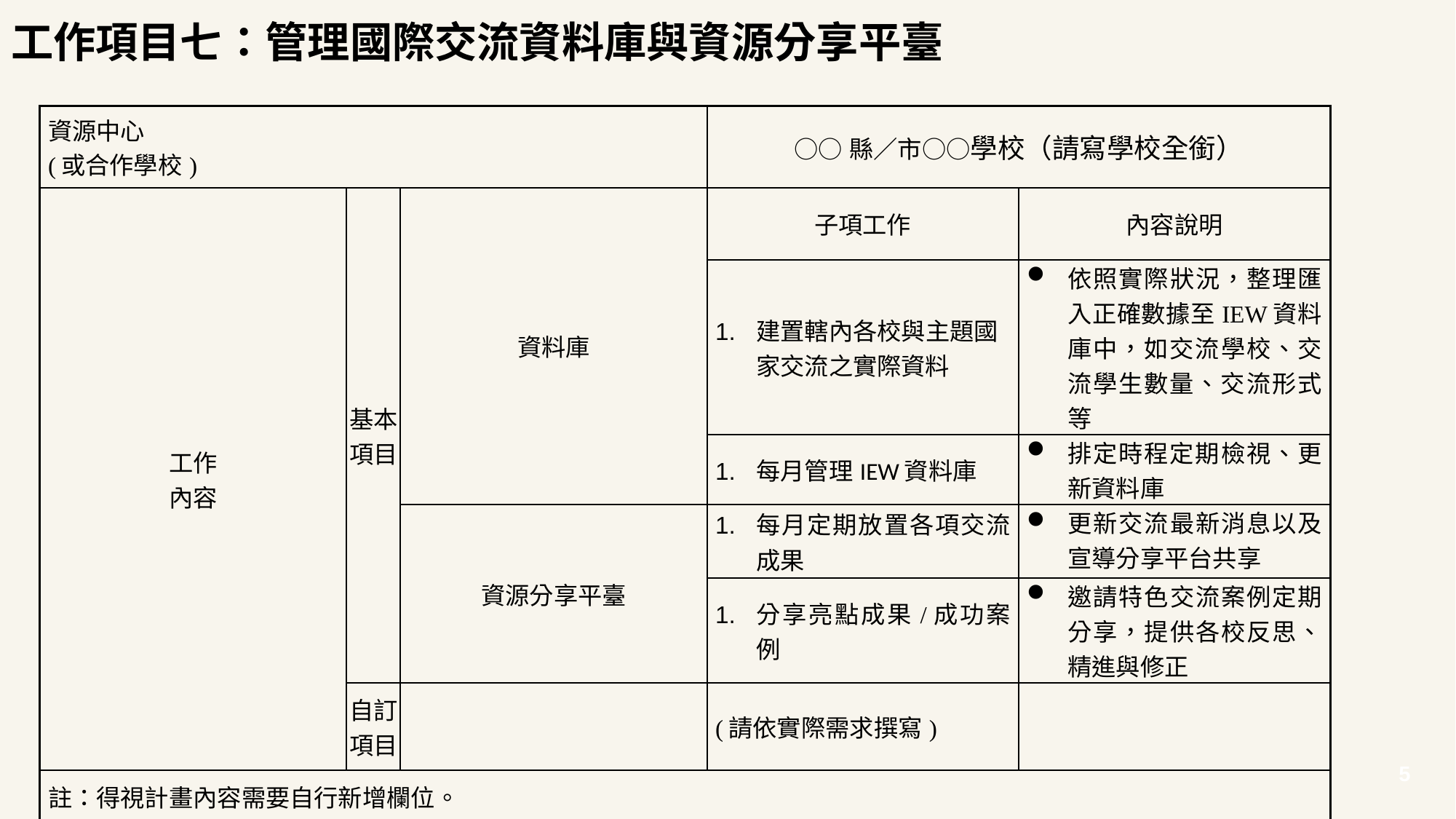

工作項目七：管理國際交流資料庫與資源分享平臺
| 資源中心 (或合作學校) |  |  | ○○縣／市○○學校（請寫學校全銜） |  |  |
| --- | --- | --- | --- | --- | --- |
| 工作 內容 | 基本 項目 | 資料庫 | 子項工作 | 內容說明 |  |
|  |  |  | 建置轄內各校與主題國家交流之實際資料 | 依照實際狀況，整理匯入正確數據至IEW資料庫中，如交流學校、交流學生數量、交流形式等 |  |
|  |  |  | 每月管理IEW資料庫 | 排定時程定期檢視、更新資料庫 |  |
|  |  | 資源分享平臺 | 每月定期放置各項交流成果 | 更新交流最新消息以及宣導分享平台共享 |  |
|  |  |  | 分享亮點成果/成功案例 | 邀請特色交流案例定期分享，提供各校反思、精進與修正 |  |
|  | 自訂 項目 |  | (請依實際需求撰寫) |  |  |
| 註：得視計畫內容需要自行新增欄位。 |  |  |  |  |  |
5